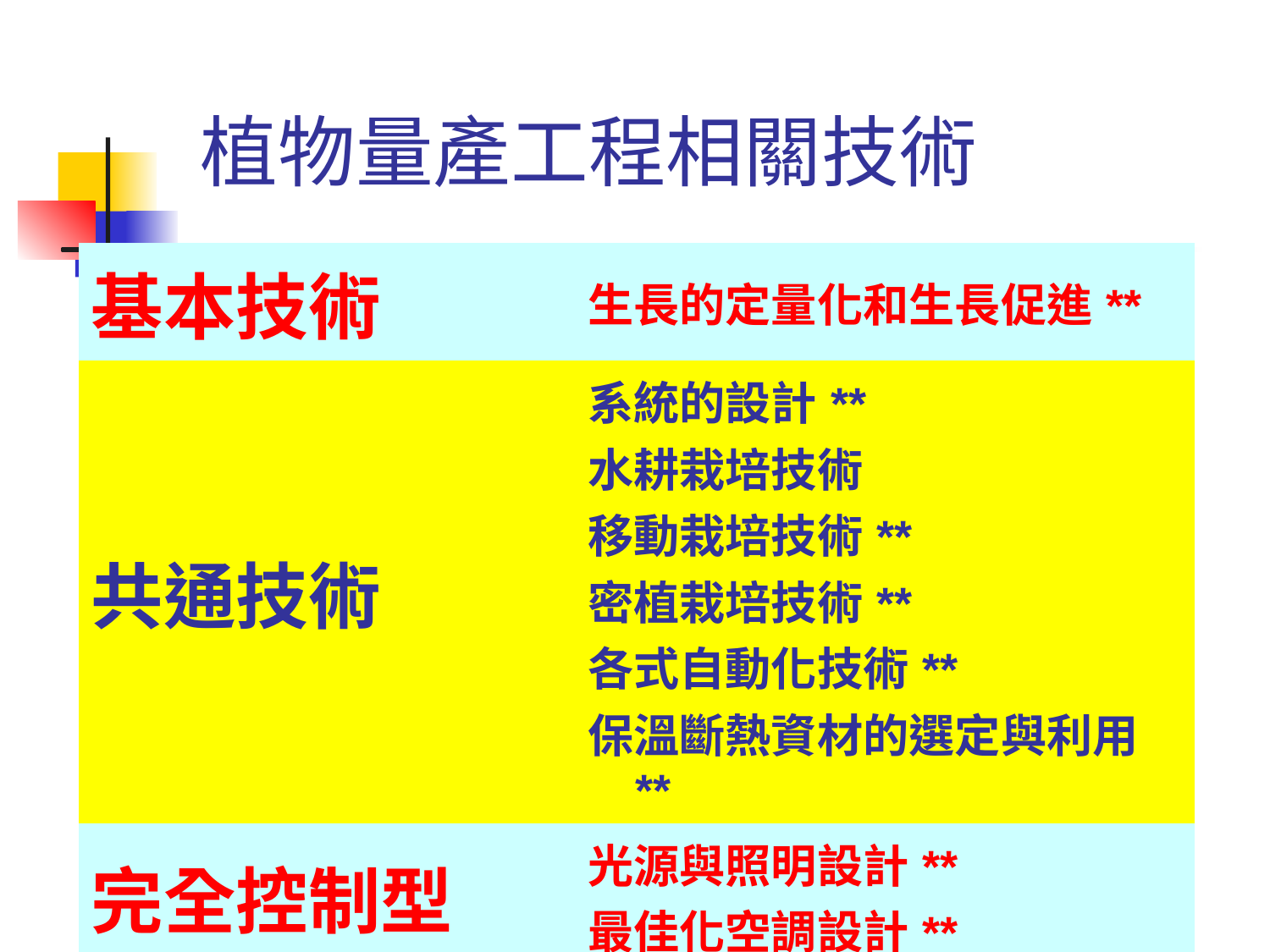

# 植物量產工程相關技術
| 基本技術 | 生長的定量化和生長促進\*\* |
| --- | --- |
| 共通技術 | 系統的設計\*\* 水耕栽培技術 移動栽培技術\*\* 密植栽培技術\*\* 各式自動化技術\*\* 保溫斷熱資材的選定與利用\*\* |
| 完全控制型 | 光源與照明設計\*\* 最佳化空調設計\*\* |
| 太陽光利用型與綜合型 | 最佳化控制技術 熱線吸取、反射資材的開發 |